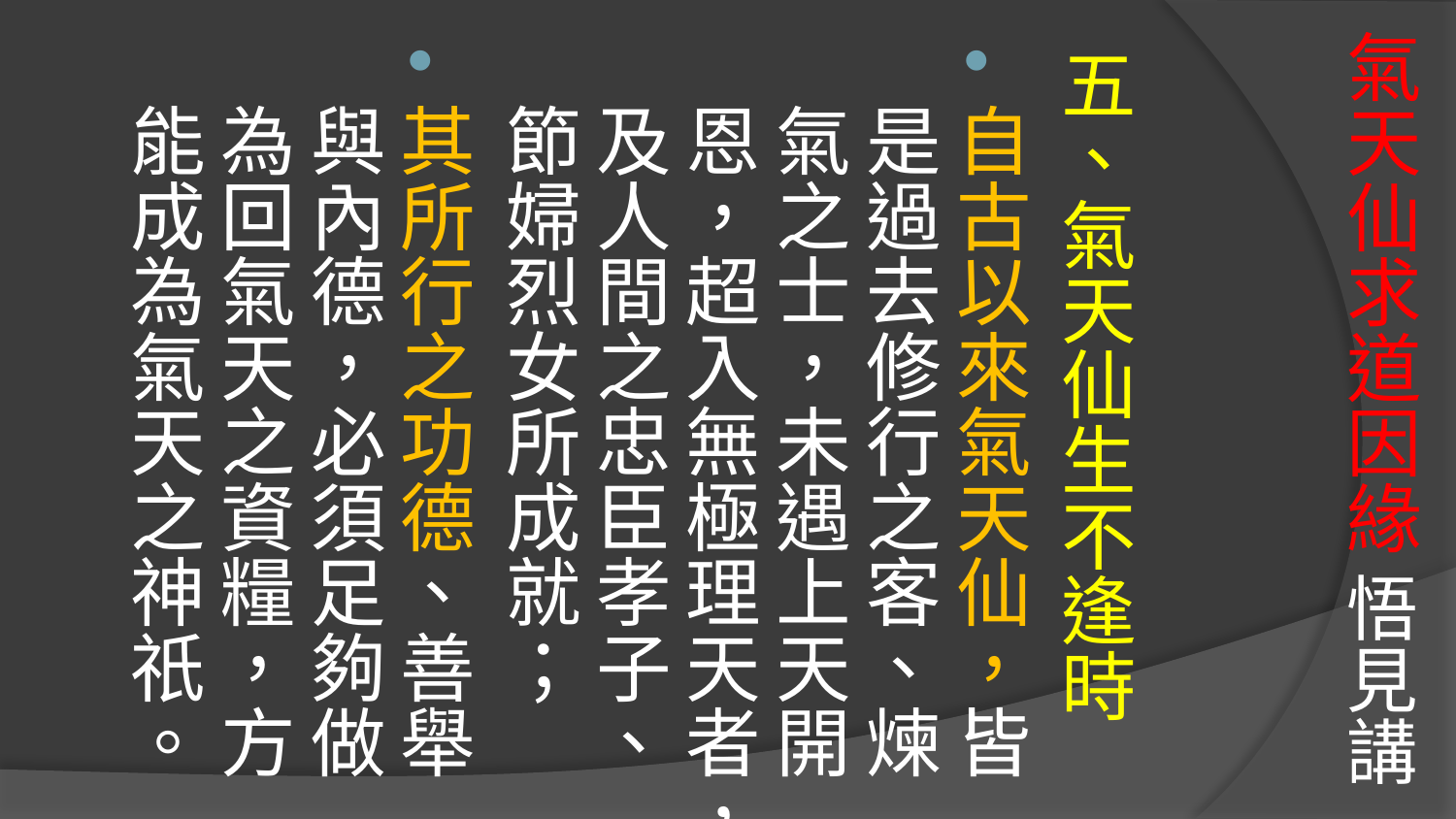

# 氣天仙求道因緣 悟見講
五、氣天仙生不逢時
自古以來氣天仙，皆是過去修行之客、煉氣之士，未遇上天開恩，超入無極理天者，及人間之忠臣孝子、節婦烈女所成就；
其所行之功德、善舉與內德，必須足夠做為回氣天之資糧，方能成為氣天之神祇。